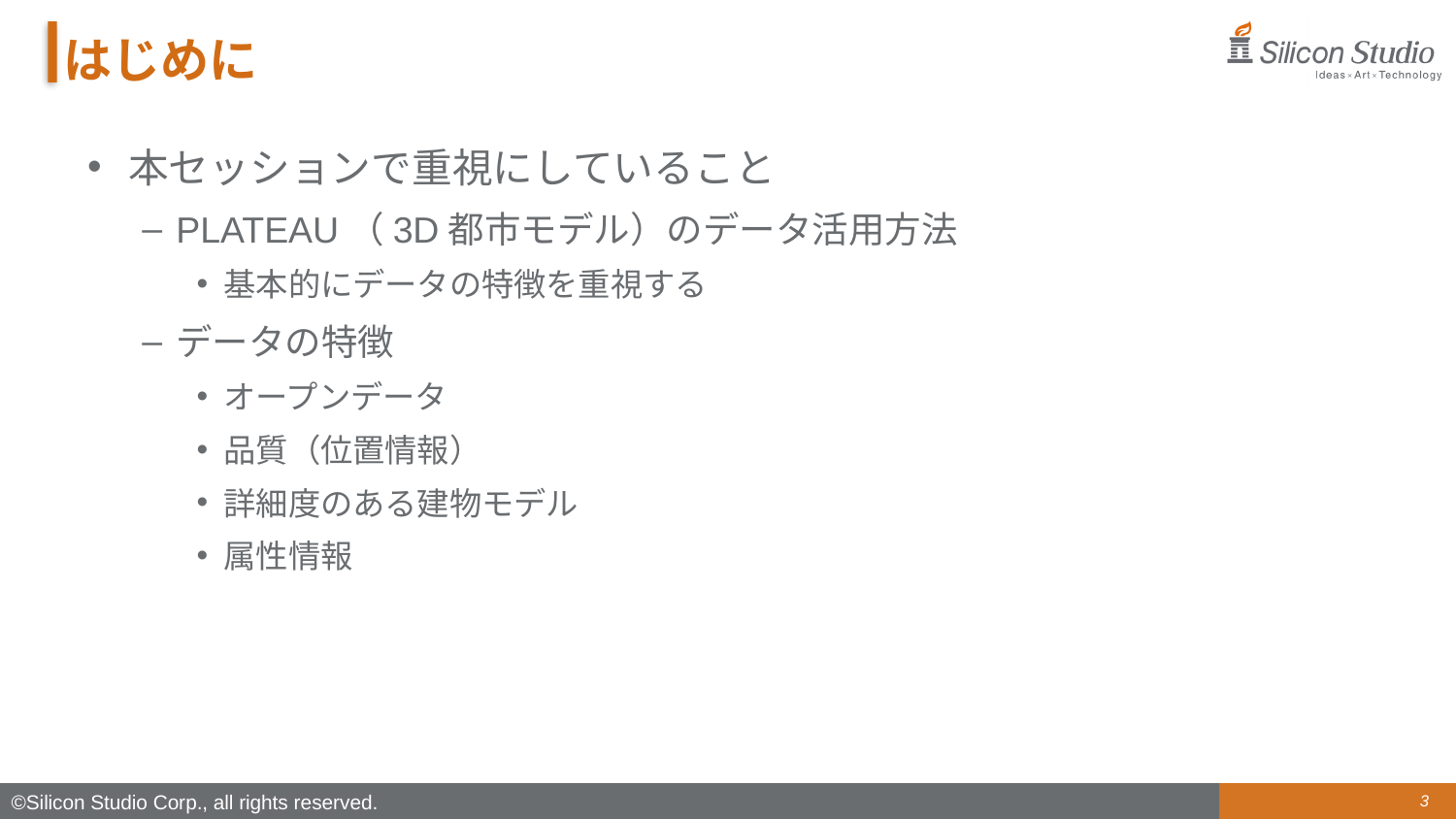

# はじめに
本セッションで重視にしていること
PLATEAU（3D都市モデル）のデータ活用方法
基本的にデータの特徴を重視する
データの特徴
オープンデータ
品質（位置情報）
詳細度のある建物モデル
属性情報